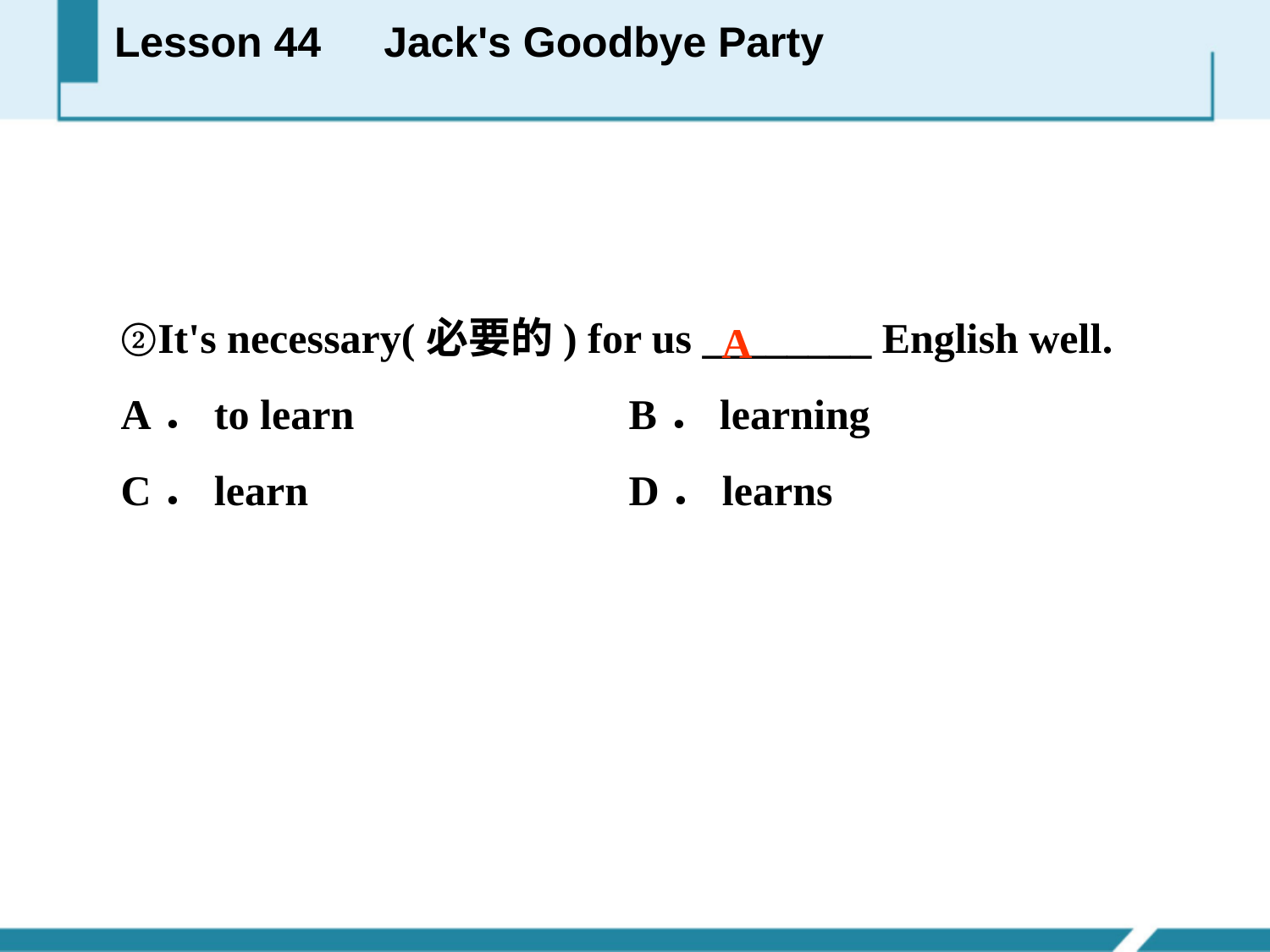

Lesson 44　Jack's Goodbye Party
②It's necessary(必要的) for us ________ English well.
A．to learn  		B．learning
C．learn  			D．learns
A